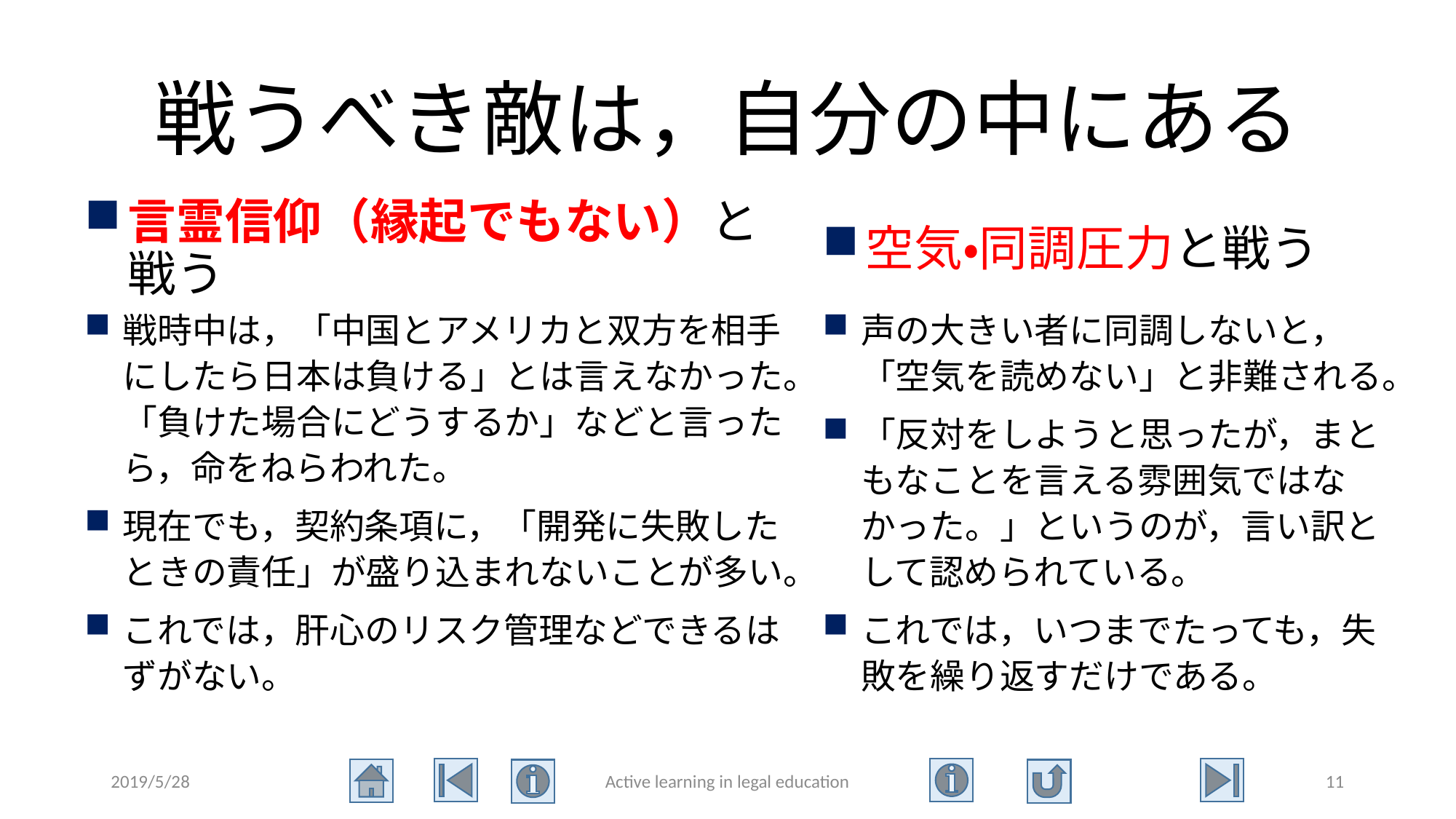

# 戦うべき敵は，自分の中にある
言霊信仰（縁起でもない）と戦う
空気・同調圧力と戦う
戦時中は，「中国とアメリカと双方を相手にしたら日本は負ける」とは言えなかった。「負けた場合にどうするか」などと言ったら，命をねらわれた。
現在でも，契約条項に，「開発に失敗したときの責任」が盛り込まれないことが多い。
これでは，肝心のリスク管理などできるはずがない。
声の大きい者に同調しないと，「空気を読めない」と非難される。
「反対をしようと思ったが，まともなことを言える雰囲気ではなかった。」というのが，言い訳として認められている。
これでは，いつまでたっても，失敗を繰り返すだけである。
2019/5/28
Active learning in legal education
11